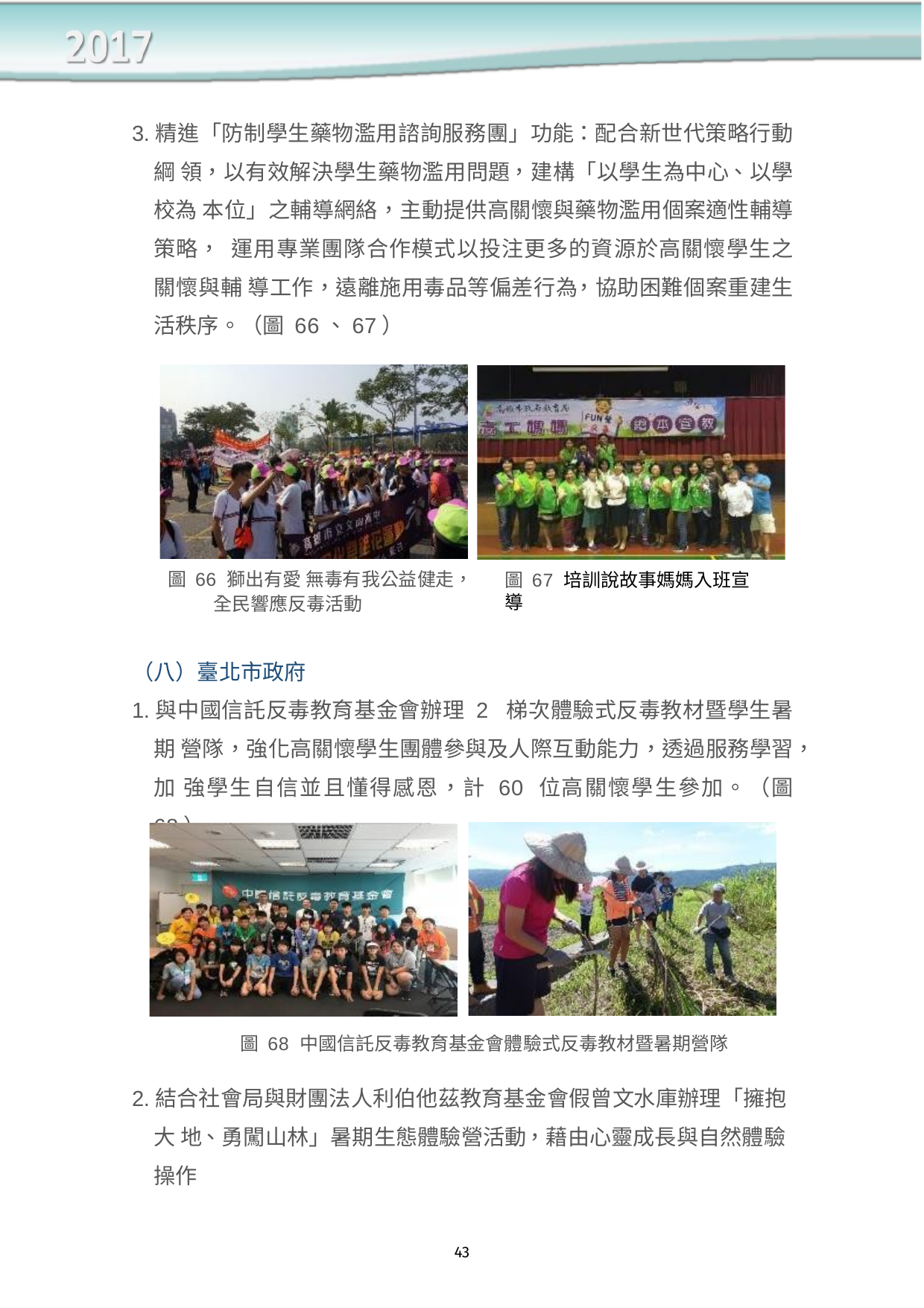

3.精進「防制學生藥物濫用諮詢服務團」功能：配合新世代策略行動綱 領，以有效解決學生藥物濫用問題，建構「以學生為中心、以學校為 本位」之輔導網絡，主動提供高關懷與藥物濫用個案適性輔導策略，  運用專業團隊合作模式以投注更多的資源於高關懷學生之關懷與輔 導工作，遠離施用毒品等偏差行為，協助困難個案重建生活秩序。（圖 66、67）

圖 66 獅出有愛 無毒有我公益健走，  全民響應反毒活動

圖 67 培訓說故事媽媽入班宣導

（八）臺北市政府
1.與中國信託反毒教育基金會辦理 2 梯次體驗式反毒教材暨學生暑期 營隊，強化高關懷學生團體參與及人際互動能力，透過服務學習，加 強學生自信並且懂得感恩，計 60 位高關懷學生參加。（圖 68）

圖 68 中國信託反毒教育基金會體驗式反毒教材暨暑期營隊
2.結合社會局與財團法人利伯他茲教育基金會假曾文水庫辦理「擁抱大 地、勇闖山林」暑期生態體驗營活動，藉由心靈成長與自然體驗操作

43